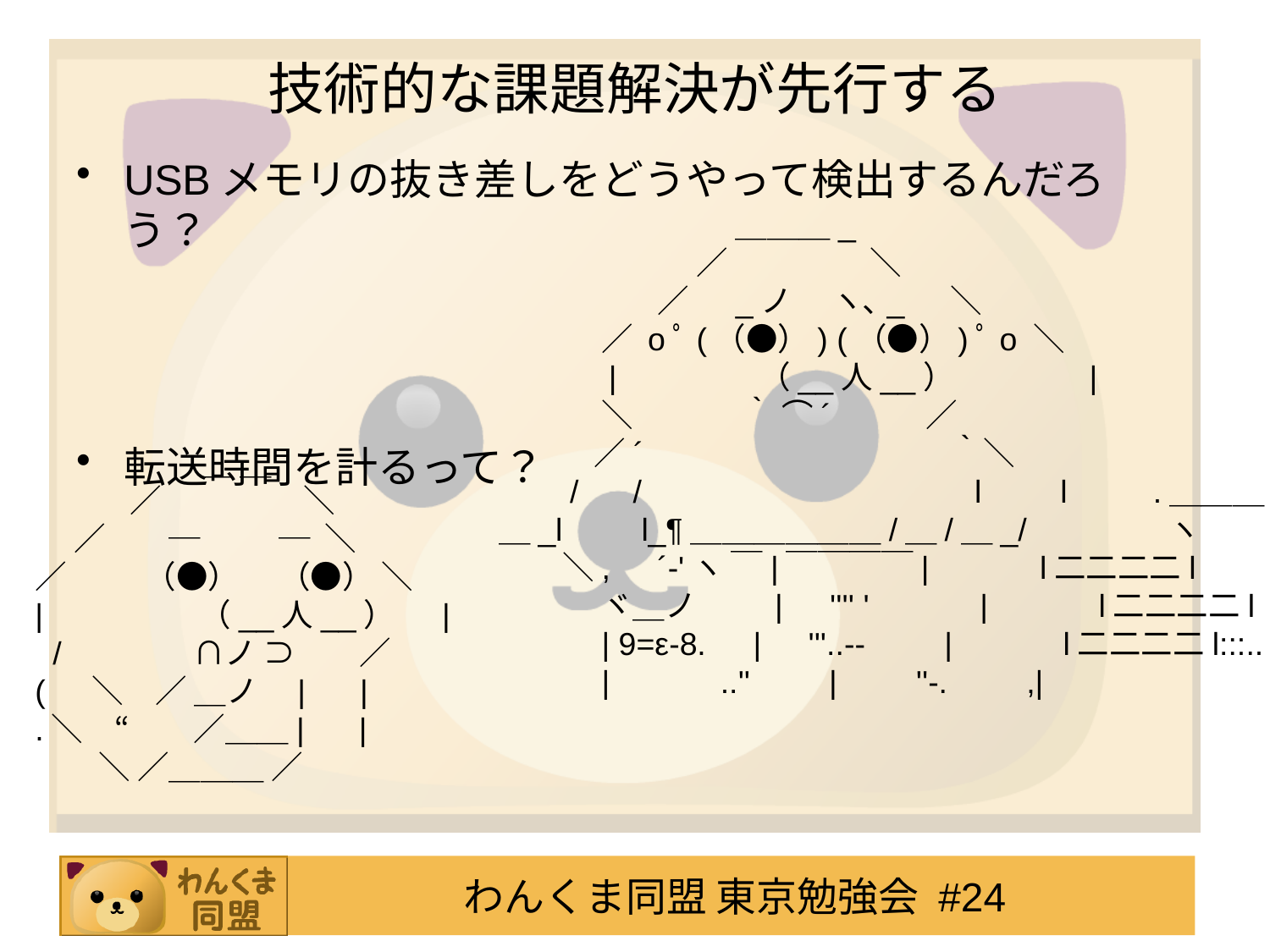

# 技術的な課題解決が先行する
USBメモリの抜き差しをどうやって検出するんだろう？

転送時間を計るって？

　　　 　 　　　＿＿＿_
　　　 　　　／　　 　 　＼
　　　　　／　 _ノ 　ヽ､_　 ＼
　　　 ／ oﾟ(（●）) (（●）)ﾟo ＼
　　　 |　　　　 （__人__）　　　　|
　　　 ＼　　 　 ｀ ⌒´ 　 　 ／
　　　／´　 　　　　　　　　 ｀＼
　　/　 /　　　　　　　　　　l　　l　　 .＿＿＿
＿_l　　l_¶＿＿＿＿＿＿/＿/＿_/　　　　 ヽ
　　＼,　´-'ヽ ￣|￣￣￣￣|　　　l二二二二l
　　　 ヾ＿ノ　 　|　'''' '　　　|　　　l二二二二l
　　　| 9=ε-8.　|　'''..--　　|　　　l二二二二l:::..
　　　|　　　..''　　|　　''-.　　,|
　　　　 　＿ ＿
　　　／　　 　 　＼
　 ／　　─　 　 ─  ＼
／ 　　 （●） 　（●） ＼
|　 　　 　 （__人__）　 |
  /　 　 　  ∩ノ ⊃　　／
(　 ＼　／ ＿ノ　|　 |
.＼　“　　／＿＿|　 |
　　＼ ／＿＿＿ ／